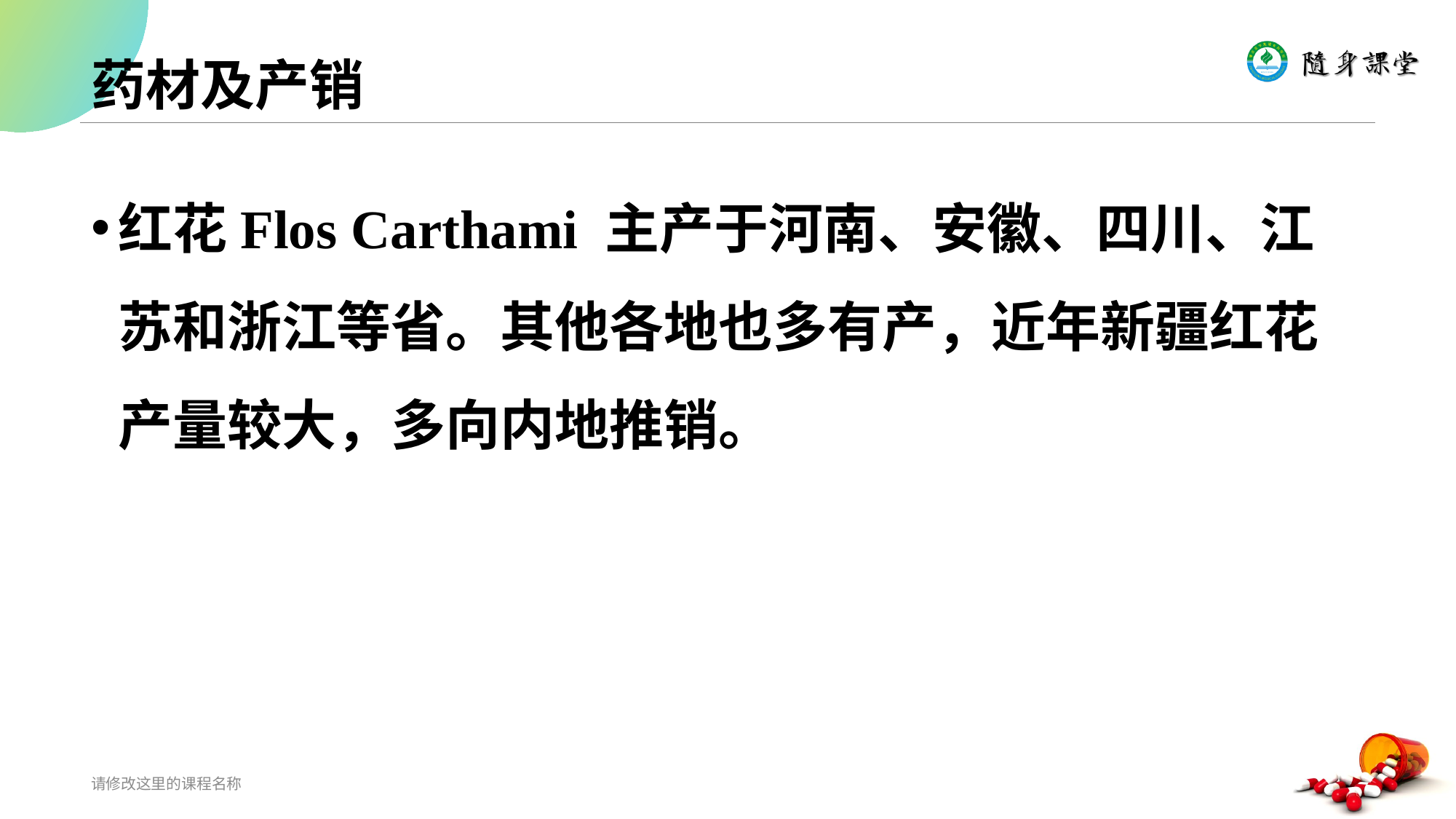

# 药材及产销
红花Flos Carthami 主产于河南、安徽、四川、江苏和浙江等省。其他各地也多有产，近年新疆红花产量较大，多向内地推销。
请修改这里的课程名称
10